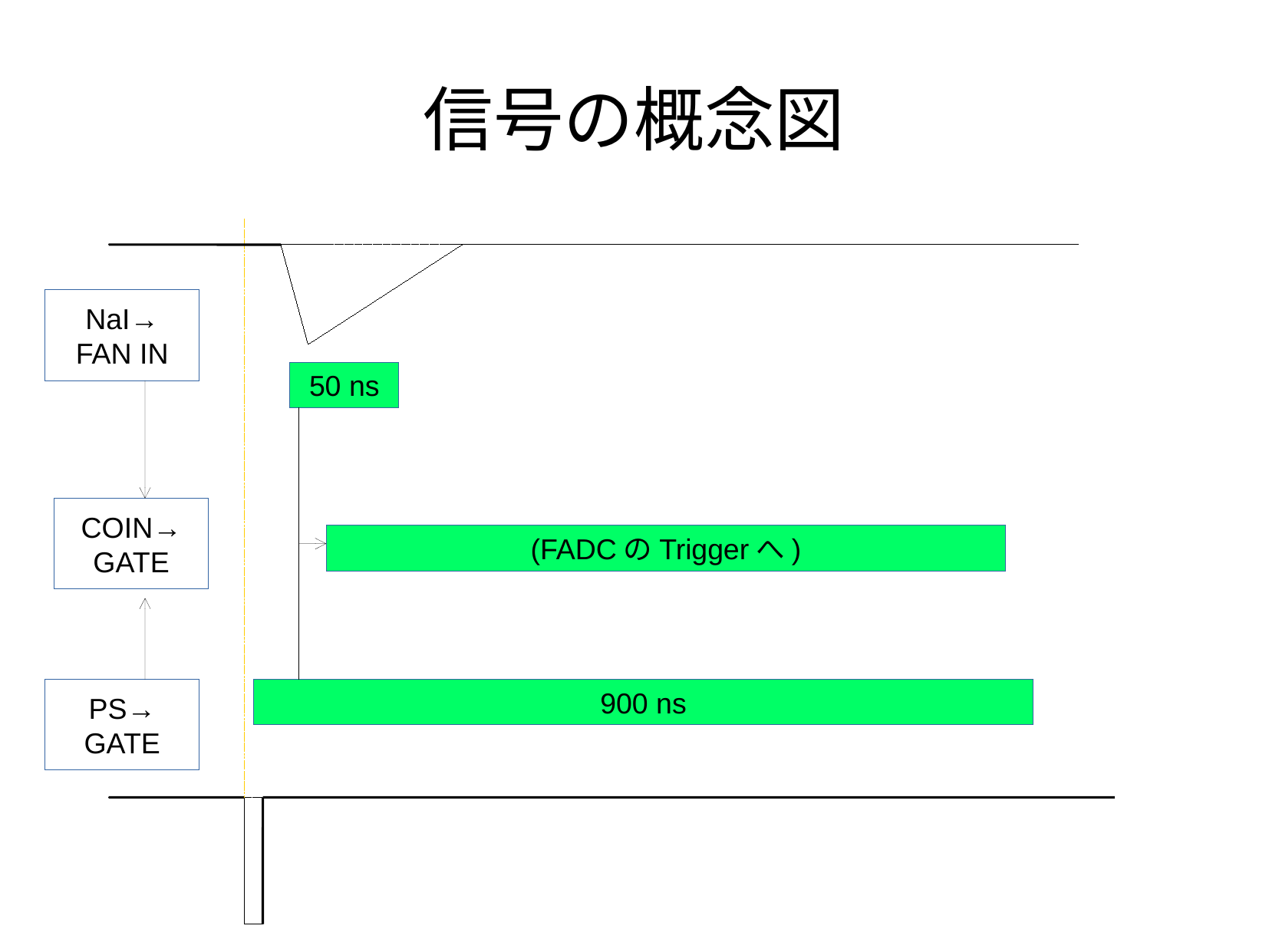

信号の概念図

NaI→
FAN IN
50 ns

COIN→
GATE
(FADCのTriggerへ)

PS→
GATE
900 ns